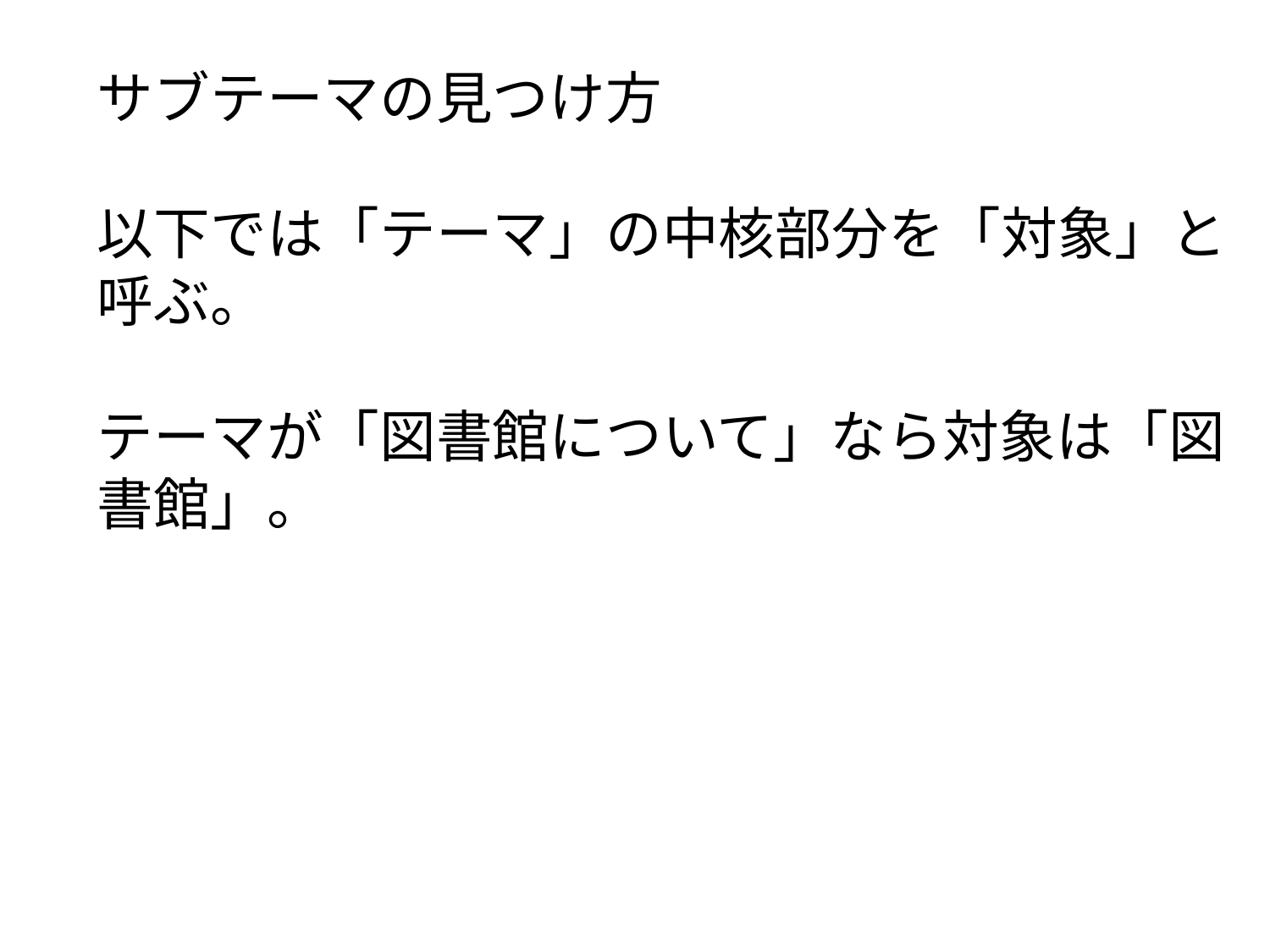

サブテーマの見つけ方

以下では「テーマ」の中核部分を「対象」と呼ぶ。

テーマが「図書館について」なら対象は「図書館」。